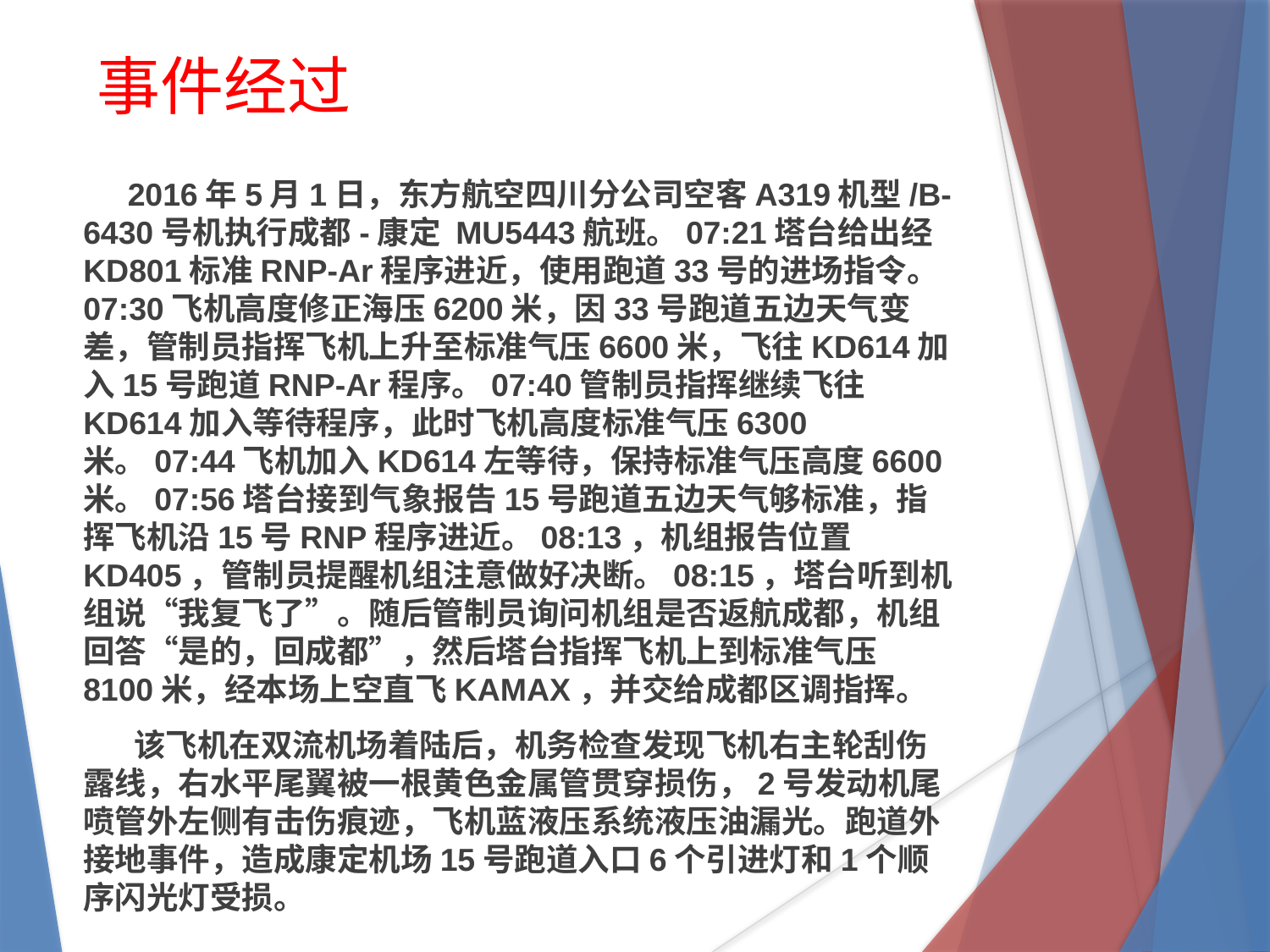

事件经过
     2016年5月1日，东方航空四川分公司空客A319机型/B-6430号机执行成都-康定 MU5443航班。07:21塔台给出经KD801标准RNP-Ar程序进近，使用跑道33号的进场指令。07:30飞机高度修正海压6200米，因33号跑道五边天气变差，管制员指挥飞机上升至标准气压6600米，飞往KD614加入15号跑道RNP-Ar程序。07:40管制员指挥继续飞往KD614加入等待程序，此时飞机高度标准气压6300米。07:44飞机加入KD614左等待，保持标准气压高度6600米。07:56塔台接到气象报告15号跑道五边天气够标准，指挥飞机沿15号RNP程序进近。08:13，机组报告位置KD405，管制员提醒机组注意做好决断。08:15，塔台听到机组说“我复飞了”。随后管制员询问机组是否返航成都，机组回答“是的，回成都”，然后塔台指挥飞机上到标准气压8100米，经本场上空直飞KAMAX，并交给成都区调指挥。
      该飞机在双流机场着陆后，机务检查发现飞机右主轮刮伤露线，右水平尾翼被一根黄色金属管贯穿损伤，2号发动机尾喷管外左侧有击伤痕迹，飞机蓝液压系统液压油漏光。跑道外接地事件，造成康定机场15号跑道入口6个引进灯和1个顺序闪光灯受损。